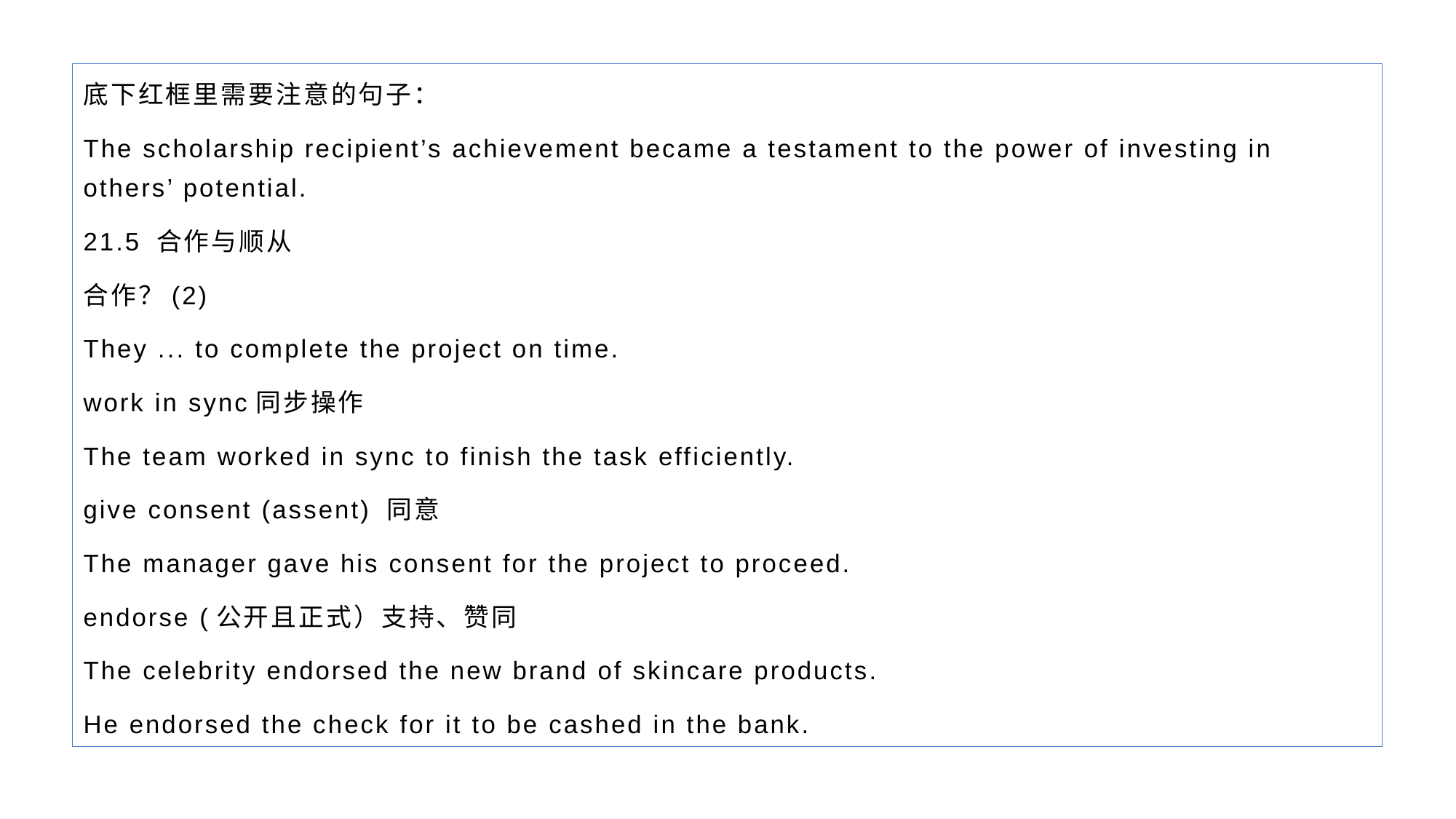

底下红框里需要注意的句子：
The scholarship recipient’s achievement became a testament to the power of investing in others’ potential.
21.5 合作与顺从
合作？(2)
They ... to complete the project on time.
work in sync同步操作
The team worked in sync to finish the task efficiently.
give consent (assent) 同意
The manager gave his consent for the project to proceed.
endorse (公开且正式）支持、赞同
The celebrity endorsed the new brand of skincare products.
He endorsed the check for it to be cashed in the bank.